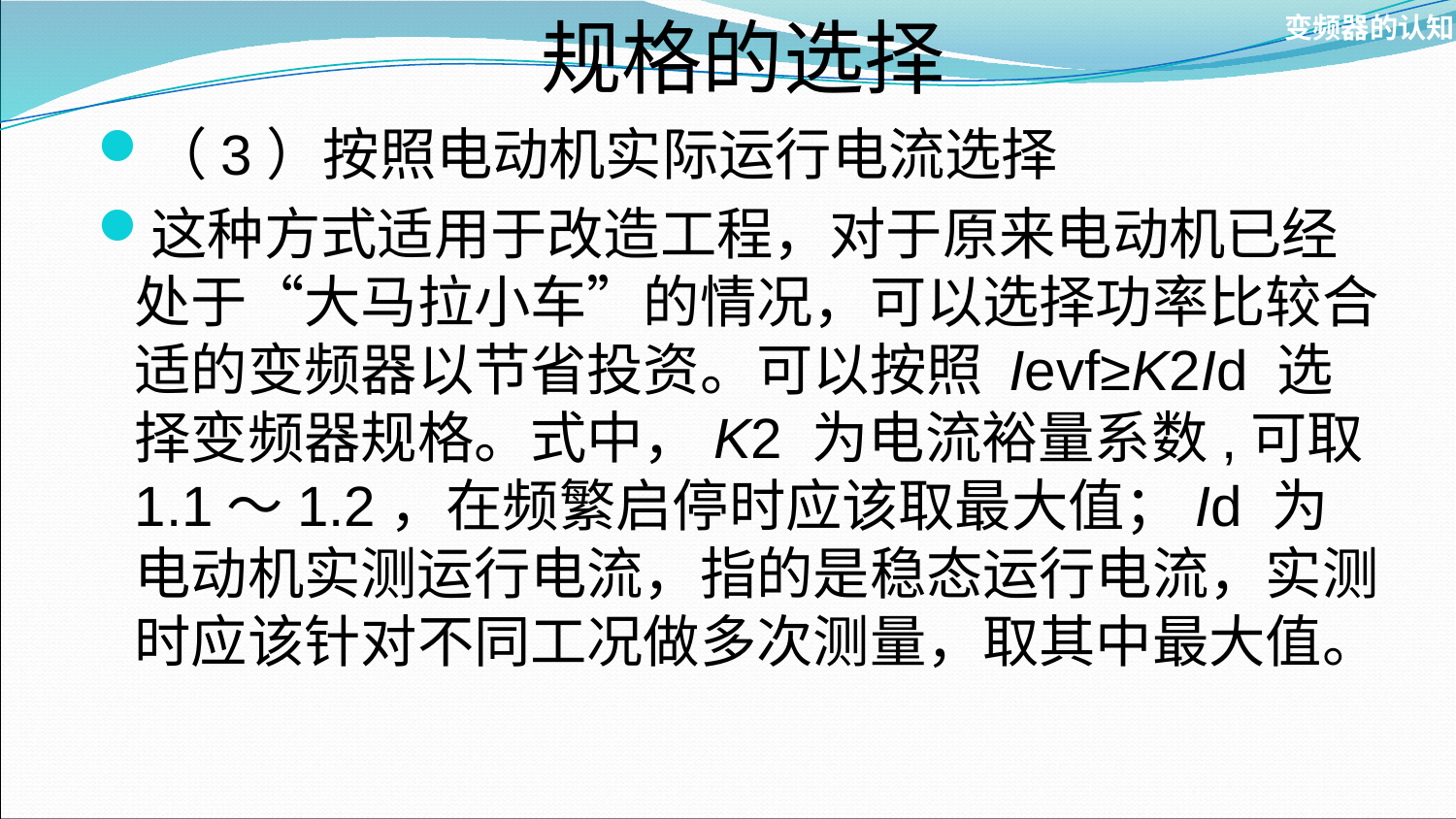

规格的选择
变频器的认知
（3）按照电动机实际运行电流选择
这种方式适用于改造工程，对于原来电动机已经处于“大马拉小车”的情况，可以选择功率比较合适的变频器以节省投资。可以按照 Ievf≥K2Id 选择变频器规格。式中，K2 为电流裕量系数,可取 1.1～1.2，在频繁启停时应该取最大值；Id 为电动机实测运行电流，指的是稳态运行电流，实测时应该针对不同工况做多次测量，取其中最大值。